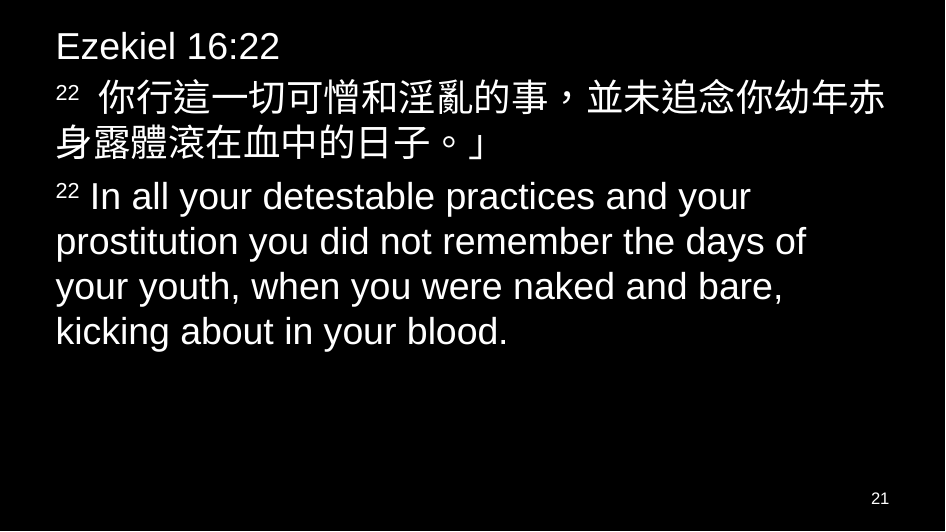

Ezekiel 16:22
22 你行這一切可憎和淫亂的事，並未追念你幼年赤身露體滾在血中的日子。」
22 In all your detestable practices and your prostitution you did not remember the days of your youth, when you were naked and bare, kicking about in your blood.

21